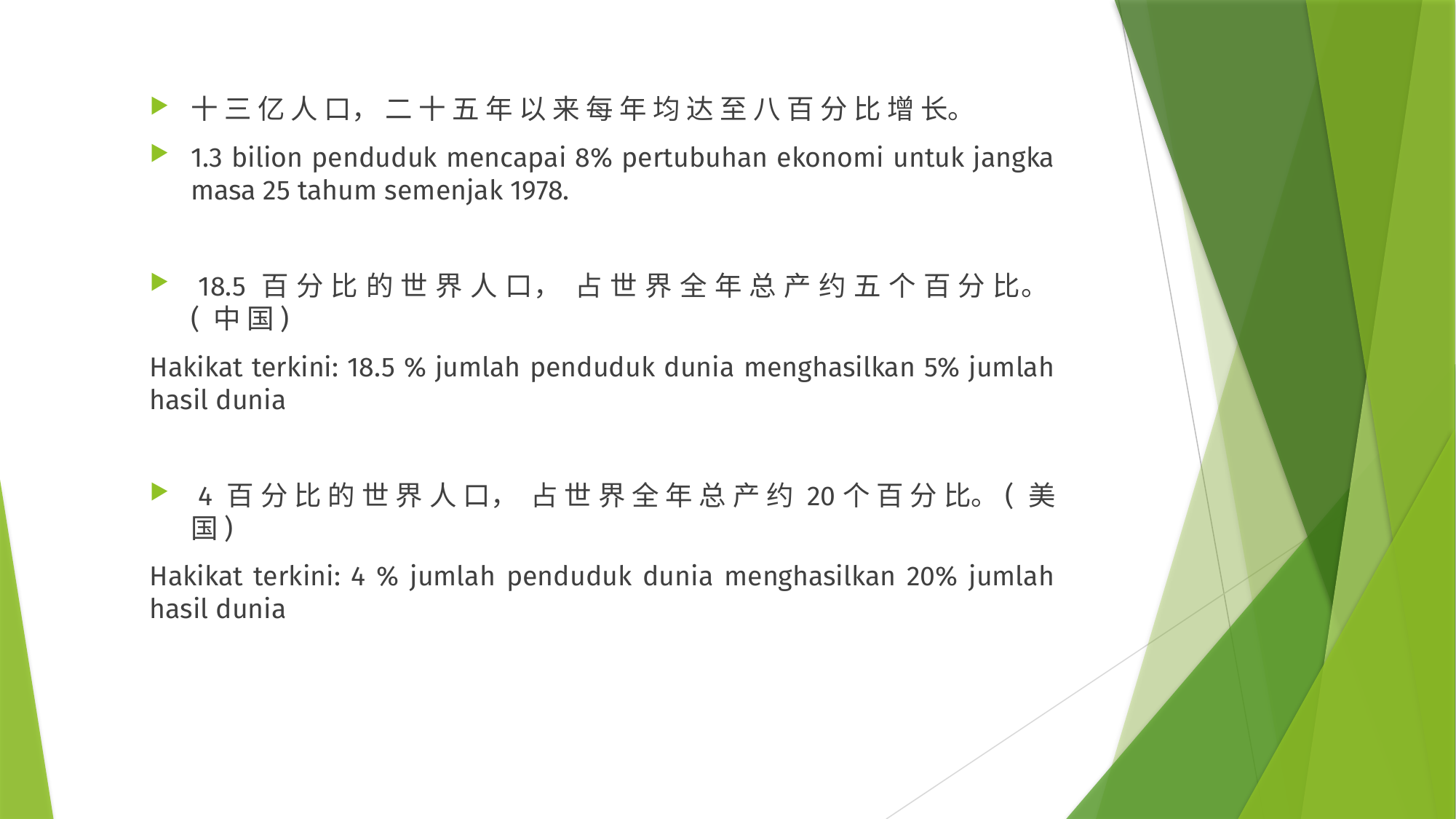

十 三 亿 人 口， 二 十 五 年 以 来 每 年 均 达 至 八 百 分 比 增 长。
1.3 bilion penduduk mencapai 8% pertubuhan ekonomi untuk jangka masa 25 tahum semenjak 1978.

 18.5 百 分 比 的 世 界 人 口，  占 世 界 全 年 总 产 约 五 个 百 分 比。( 中 国)
Hakikat terkini: 18.5 % jumlah penduduk dunia menghasilkan 5% jumlah hasil dunia

 4 百 分 比 的 世 界 人 口，  占 世 界 全 年 总 产 约 20个 百 分 比。( 美 国)
Hakikat terkini: 4 % jumlah penduduk dunia menghasilkan 20% jumlah hasil dunia